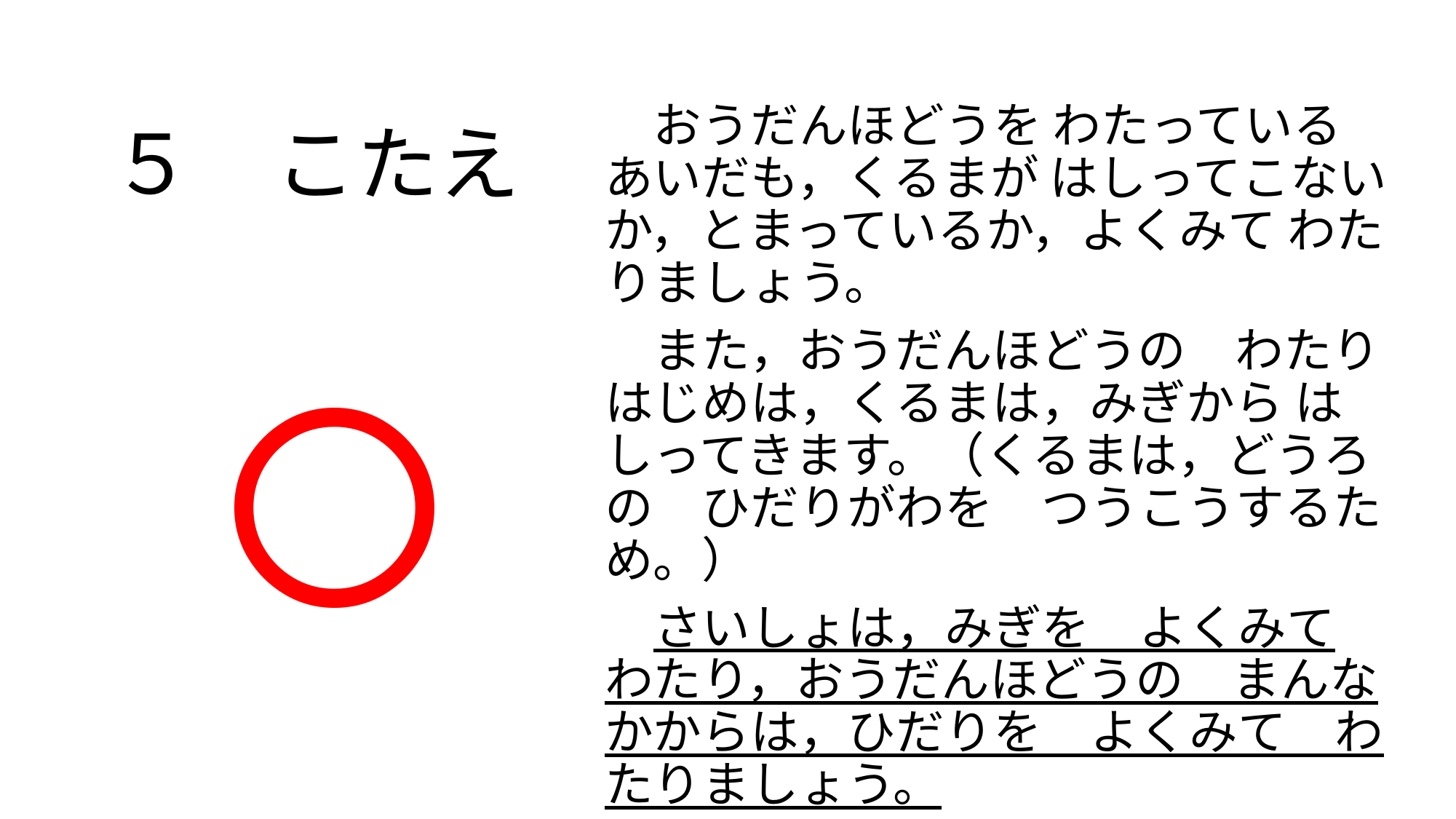

おうだんほどうを わたっているあいだも，くるまが はしってこないか，とまっているか，よくみて わたりましょう。
　また，おうだんほどうの　わたりはじめは，くるまは，みぎから はしってきます。（くるまは，どうろの　ひだりがわを　つうこうするため。）
　さいしょは，みぎを　よくみて わたり，おうだんほどうの　まんなかからは，ひだりを　よくみて　わたりましょう。
# ５　こたえ
○